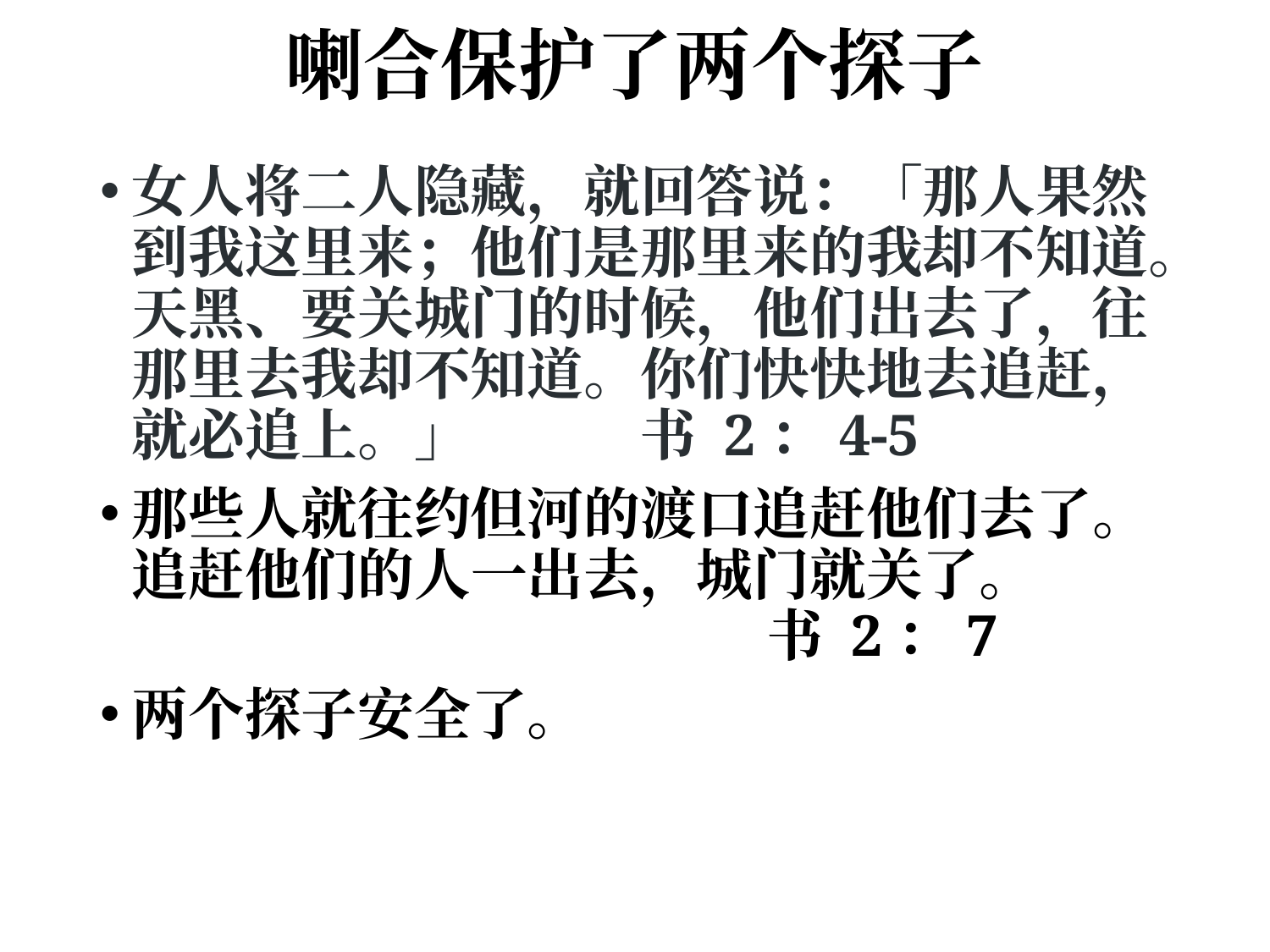

# 喇合保护了两个探子
女人将二人隐藏，就回答说：「那人果然到我这里来；他们是那里来的我却不知道。天黑、要关城门的时候，他们出去了，往那里去我却不知道。你们快快地去追赶，就必追上。」 		书 2：4-5
那些人就往约但河的渡口追赶他们去了。追赶他们的人一出去，城门就关了。						书 2：7
两个探子安全了。